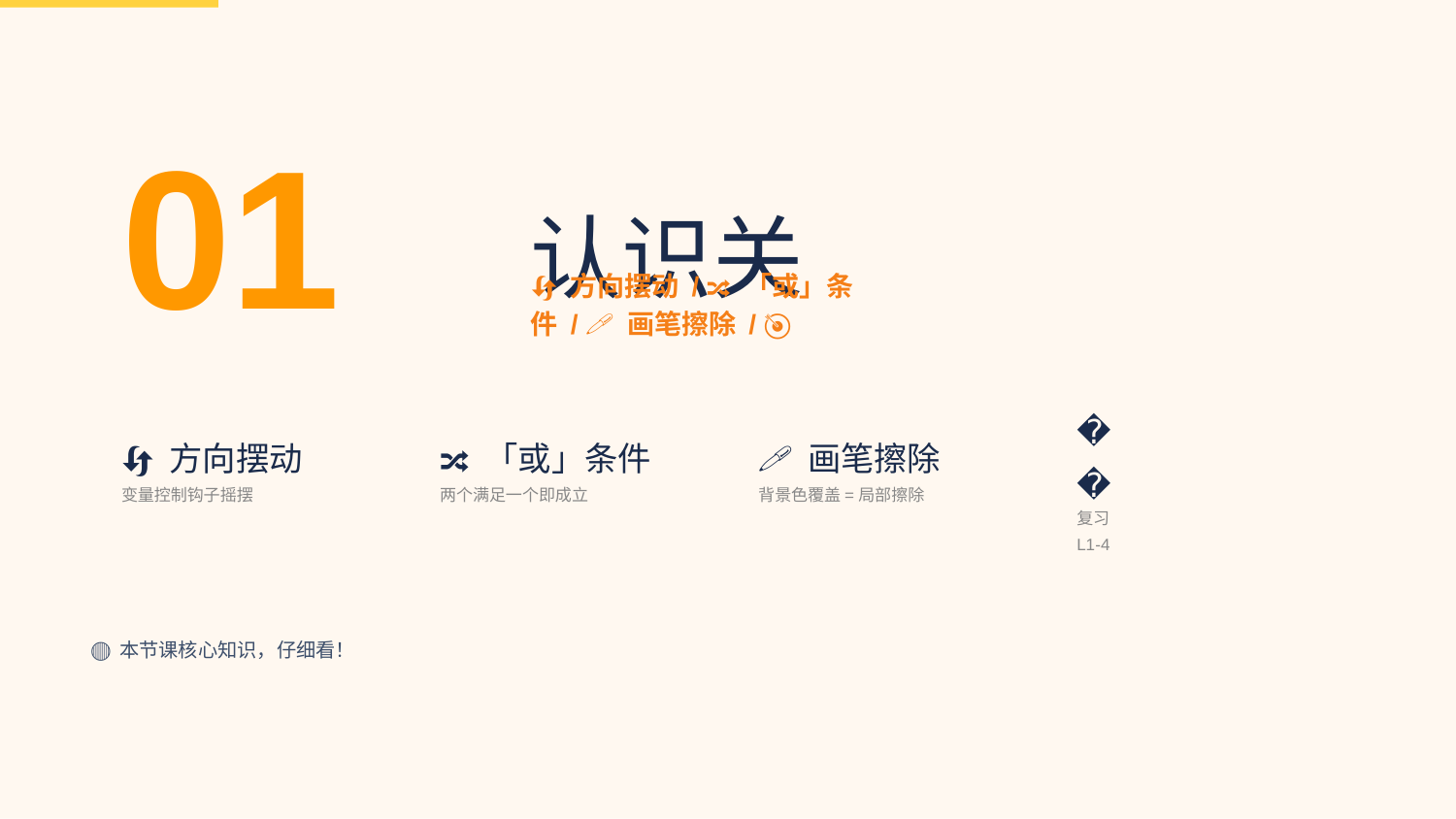

01
认识关
🔄 方向摆动 / 🔀 「或」条件 / 🖊 画笔擦除 / 🎯
🔄 方向摆动
变量控制钩子摇摆
🔀 「或」条件
两个满足一个即成立
🖊 画笔擦除
背景色覆盖=局部擦除
🎯
复习L1-4
🔴 本节课核心知识，仔细看！